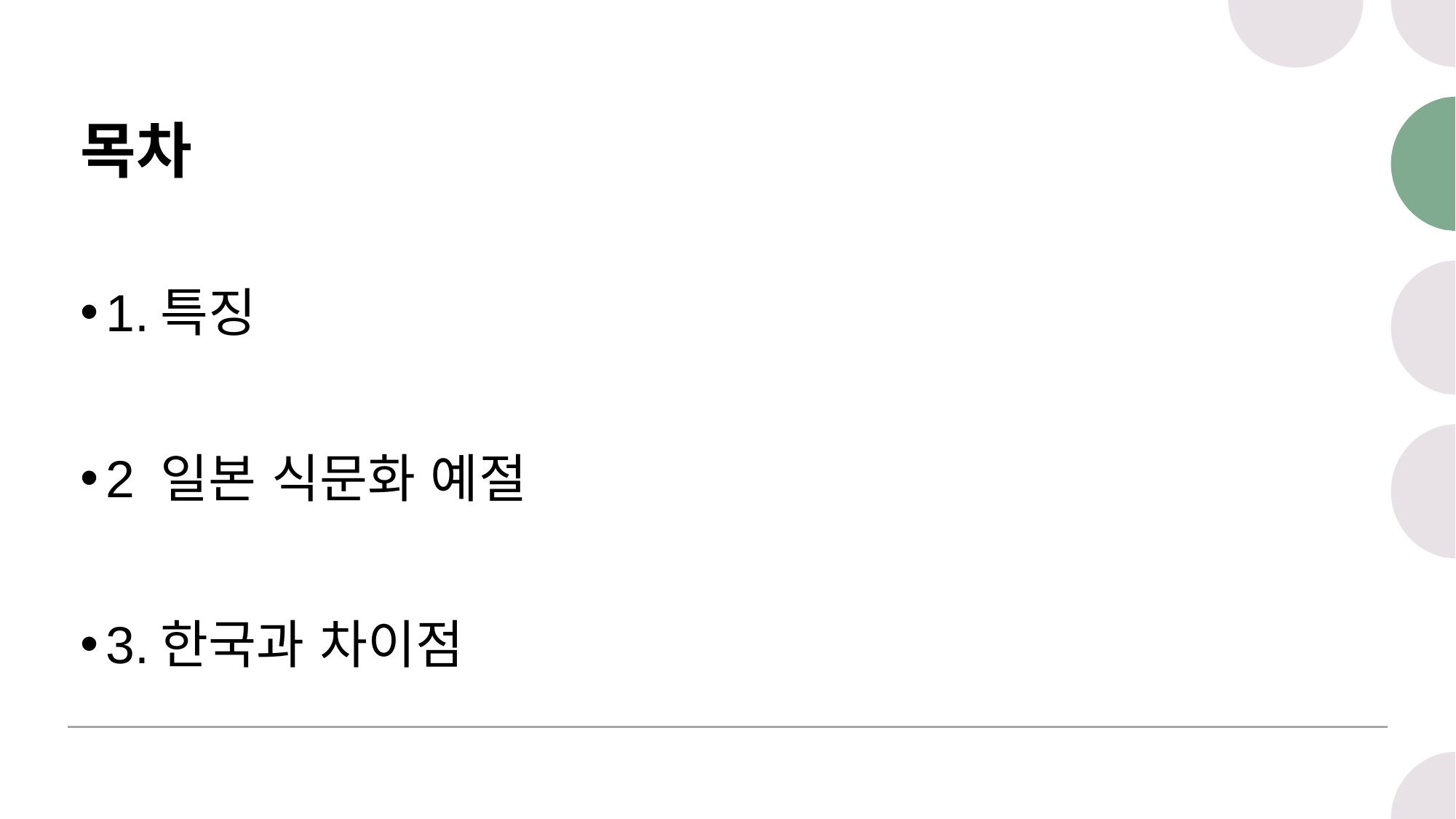

# 목차
1.특징

2 일본 식문화 예절

3.한국과 차이점